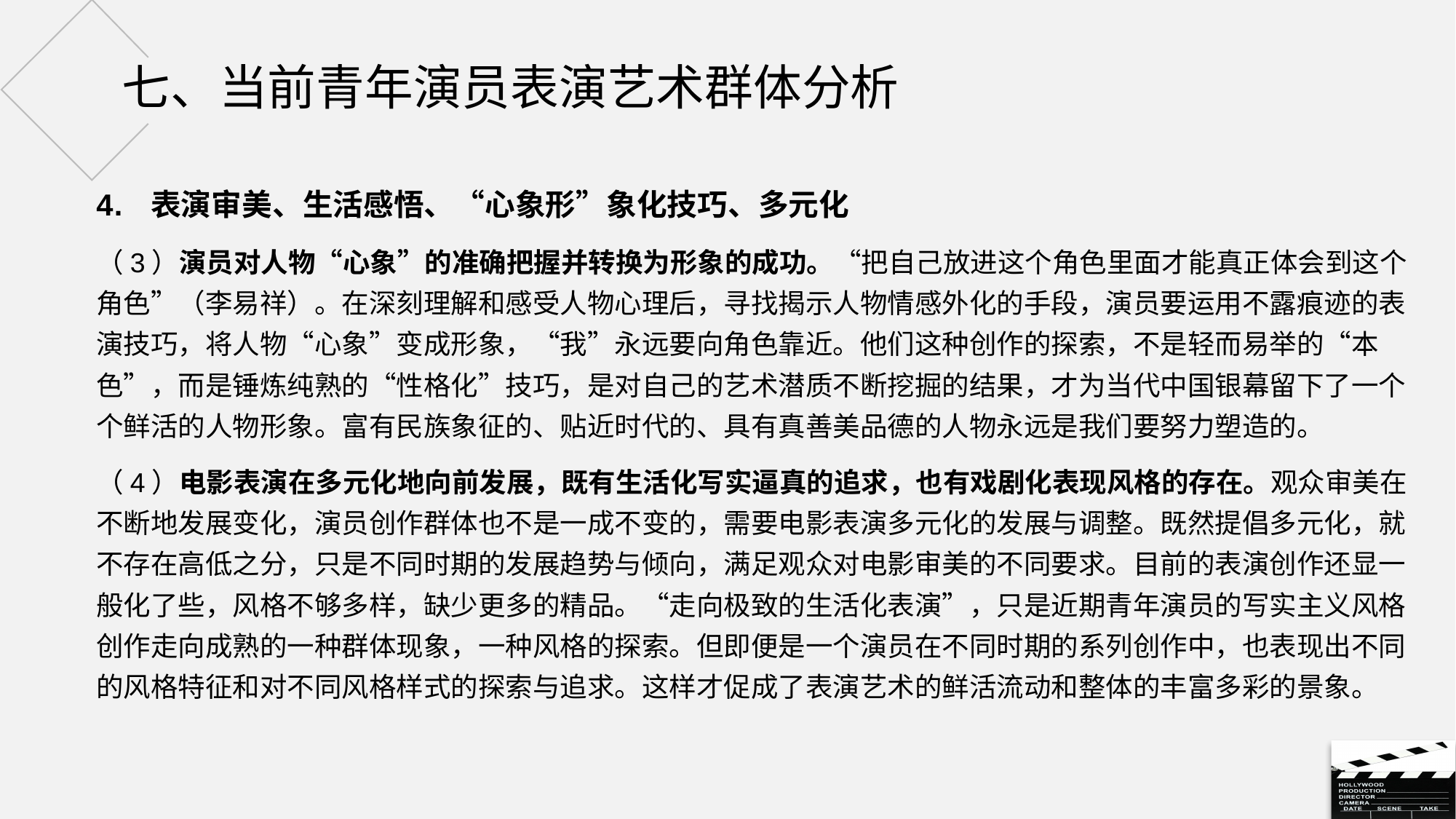

# 七、当前青年演员表演艺术群体分析
表演审美、生活感悟、“心象形”象化技巧、多元化
（3）演员对人物“心象”的准确把握并转换为形象的成功。“把自己放进这个角色里面才能真正体会到这个角色”（李易祥）。在深刻理解和感受人物心理后，寻找揭示人物情感外化的手段，演员要运用不露痕迹的表演技巧，将人物“心象”变成形象，“我”永远要向角色靠近。他们这种创作的探索，不是轻而易举的“本色”，而是锤炼纯熟的“性格化”技巧，是对自己的艺术潜质不断挖掘的结果，才为当代中国银幕留下了一个个鲜活的人物形象。富有民族象征的、贴近时代的、具有真善美品德的人物永远是我们要努力塑造的。
（4）电影表演在多元化地向前发展，既有生活化写实逼真的追求，也有戏剧化表现风格的存在。观众审美在不断地发展变化，演员创作群体也不是一成不变的，需要电影表演多元化的发展与调整。既然提倡多元化，就不存在高低之分，只是不同时期的发展趋势与倾向，满足观众对电影审美的不同要求。目前的表演创作还显一般化了些，风格不够多样，缺少更多的精品。“走向极致的生活化表演”，只是近期青年演员的写实主义风格创作走向成熟的一种群体现象，一种风格的探索。但即便是一个演员在不同时期的系列创作中，也表现出不同的风格特征和对不同风格样式的探索与追求。这样才促成了表演艺术的鲜活流动和整体的丰富多彩的景象。